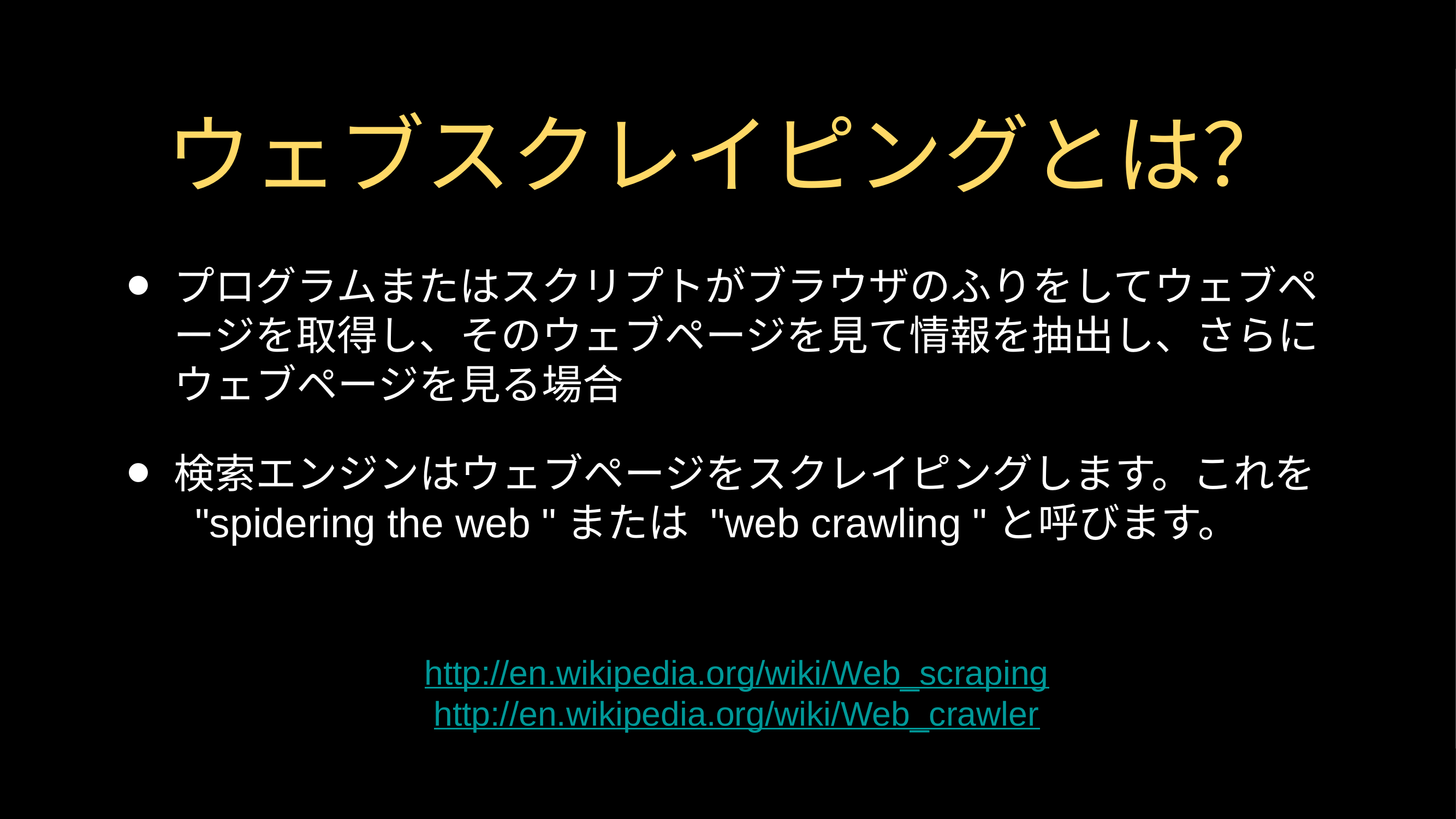

# ウェブスクレイピングとは？
プログラムまたはスクリプトがブラウザのふりをしてウェブページを取得し、そのウェブページを見て情報を抽出し、さらにウェブページを見る場合
検索エンジンはウェブページをスクレイピングします。これを "spidering the web "または "web crawling "と呼びます。
http://en.wikipedia.org/wiki/Web_scraping
http://en.wikipedia.org/wiki/Web_crawler